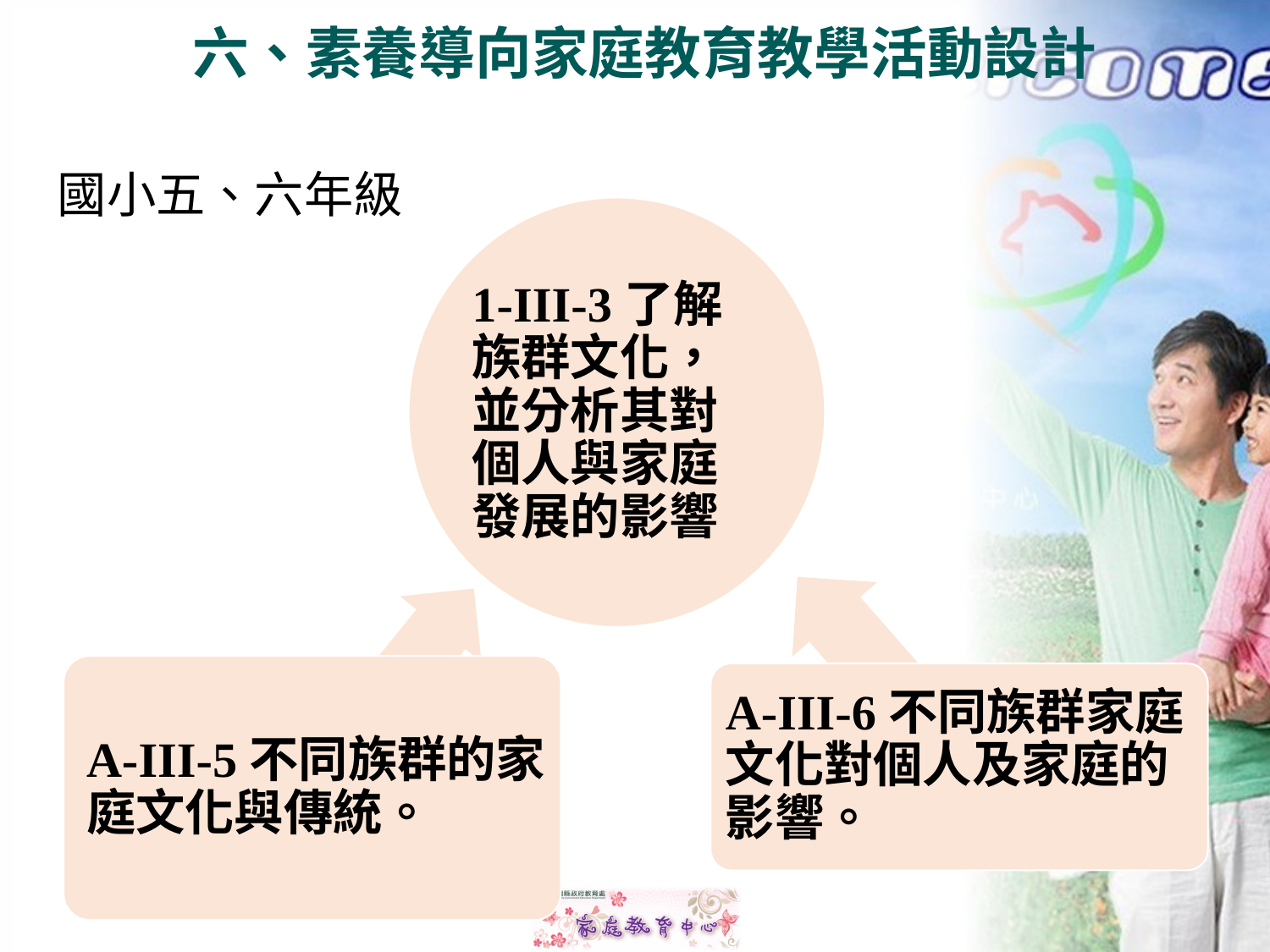

六、素養導向家庭教育教學活動設計

國小五、六年級
1-III-3了解族群文化，並分析其對個人與家庭發展的影響
A-III-5不同族群的家庭文化與傳統。

A-III-6不同族群家庭文化對個人及家庭的影響。
79